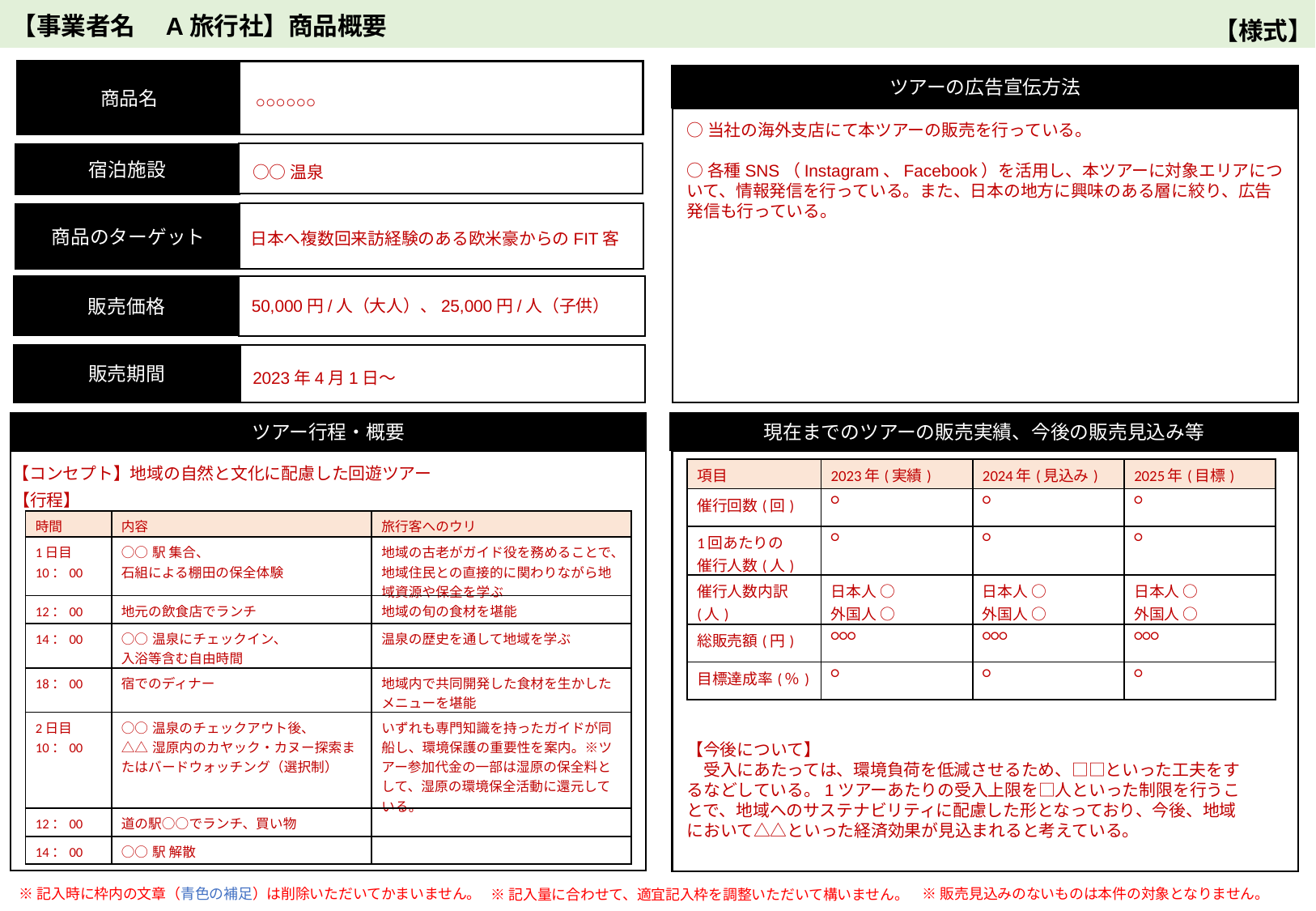

【事業者名　A旅行社】商品概要
【様式】
商品名

ツアーの広告宣伝方法
○○○○○○

○当社の海外支店にて本ツアーの販売を行っている。

○各種SNS（Instagram、Facebook）を活用し、本ツアーに対象エリアについて、情報発信を行っている。また、日本の地方に興味のある層に絞り、広告発信も行っている。

宿泊施設
○○温泉

商品のターゲット
日本へ複数回来訪経験のある欧米豪からのFIT客
販売価格

50,000円/人（大人）、25,000円/人（子供）
販売期間

2023年4月1日～
ツアー行程・概要
現在までのツアーの販売実績、今後の販売見込み等

【コンセプト】地域の自然と文化に配慮した回遊ツアー
| 項目 | 2023年(実績) | 2024年(見込み) | 2025年(目標) |
| --- | --- | --- | --- |
| 催行回数(回) | ○ | ○ | ○ |
| 1回あたりの 催行人数(人) | ○ | ○ | ○ |
| 催行人数内訳 (人) | 日本人 ○ 外国人 ○ | 日本人 ○ 外国人 ○ | 日本人 ○ 外国人 ○ |
| 総販売額(円) | ○○○ | ○○○ | ○○○ |
| 目標達成率(％) | ○ | ○ | ○ |
【行程】
| 時間 | 内容 | 旅行客へのウリ |
| --- | --- | --- |
| 1日目 10：00 | ○○駅 集合、 石組による棚田の保全体験 | 地域の古老がガイド役を務めることで、地域住民との直接的に関わりながら地域資源や保全を学ぶ |
| 12：00 | 地元の飲食店でランチ | 地域の旬の食材を堪能 |
| 14：00 | ○○温泉にチェックイン、 入浴等含む自由時間 | 温泉の歴史を通して地域を学ぶ |
| 18：00 | 宿でのディナー | 地域内で共同開発した食材を生かしたメニューを堪能 |
| 2日目 10：00 | ○○温泉のチェックアウト後、 △△湿原内のカヤック・カヌー探索またはバードウォッチング（選択制） | いずれも専門知識を持ったガイドが同船し、環境保護の重要性を案内。※ツアー参加代金の一部は湿原の保全料として、湿原の環境保全活動に還元している。 |
| 12：00 | 道の駅○○でランチ、買い物 |  |
| 14：00 | ○○駅 解散 |  |
【今後について】
　受入にあたっては、環境負荷を低減させるため、□□といった工夫をするなどしている。1ツアーあたりの受入上限を□人といった制限を行うことで、地域へのサステナビリティに配慮した形となっており、今後、地域において△△といった経済効果が見込まれると考えている。
※記入時に枠内の文章（青色の補足）は削除いただいてかまいません。
※販売見込みのないものは本件の対象となりません。
※記入量に合わせて、適宜記入枠を調整いただいて構いません。